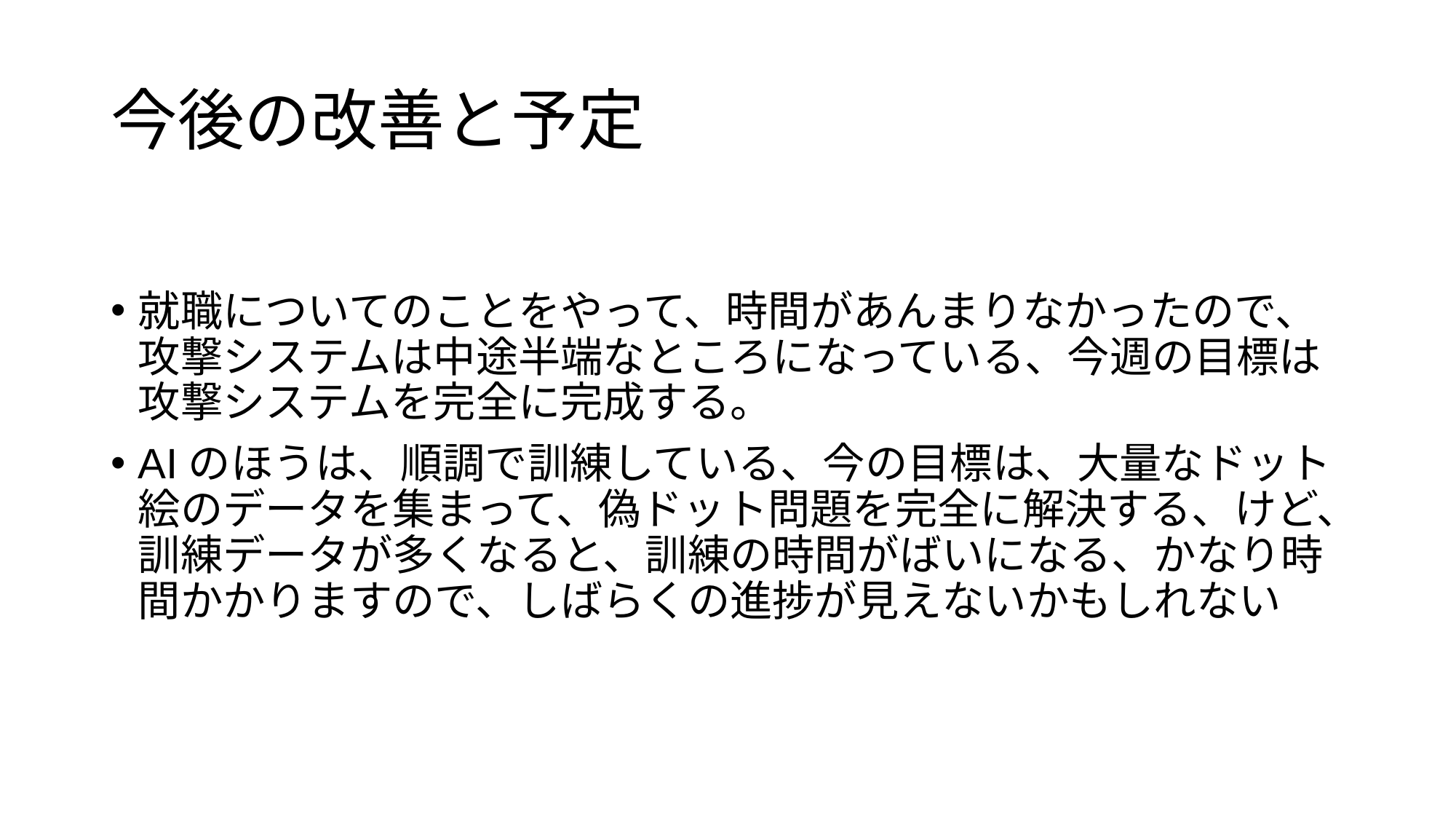

# 今後の改善と予定

就職についてのことをやって、時間があんまりなかったので、攻撃システムは中途半端なところになっている、今週の目標は攻撃システムを完全に完成する。
AIのほうは、順調で訓練している、今の目標は、大量なドット絵のデータを集まって、偽ドット問題を完全に解決する、けど、訓練データが多くなると、訓練の時間がばいになる、かなり時間かかりますので、しばらくの進捗が見えないかもしれない